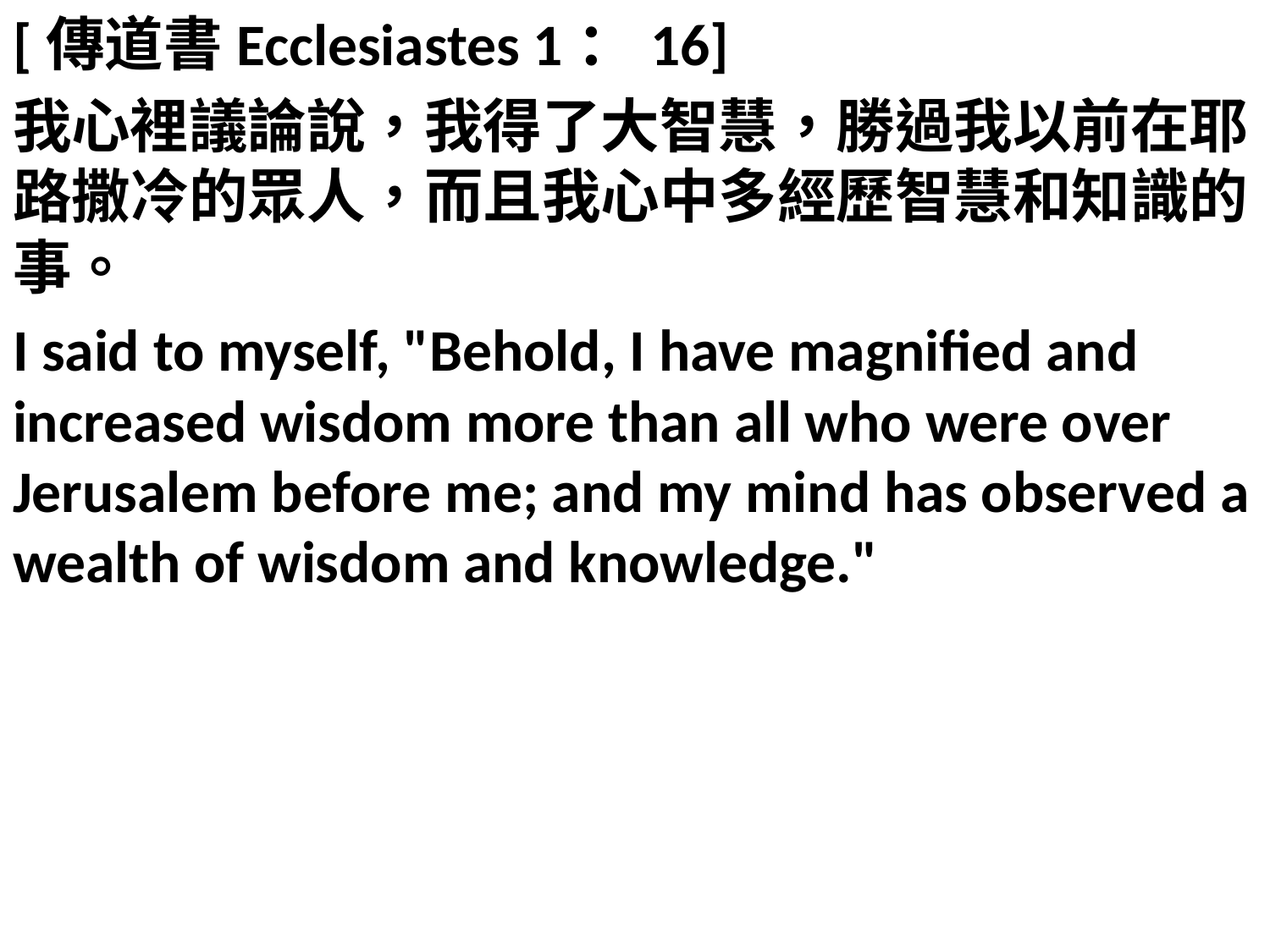

[傳道書Ecclesiastes 1：16]
我心裡議論說，我得了大智慧，勝過我以前在耶路撒冷的眾人，而且我心中多經歷智慧和知識的事。
I said to myself, "Behold, I have magnified and increased wisdom more than all who were over Jerusalem before me; and my mind has observed a wealth of wisdom and knowledge."